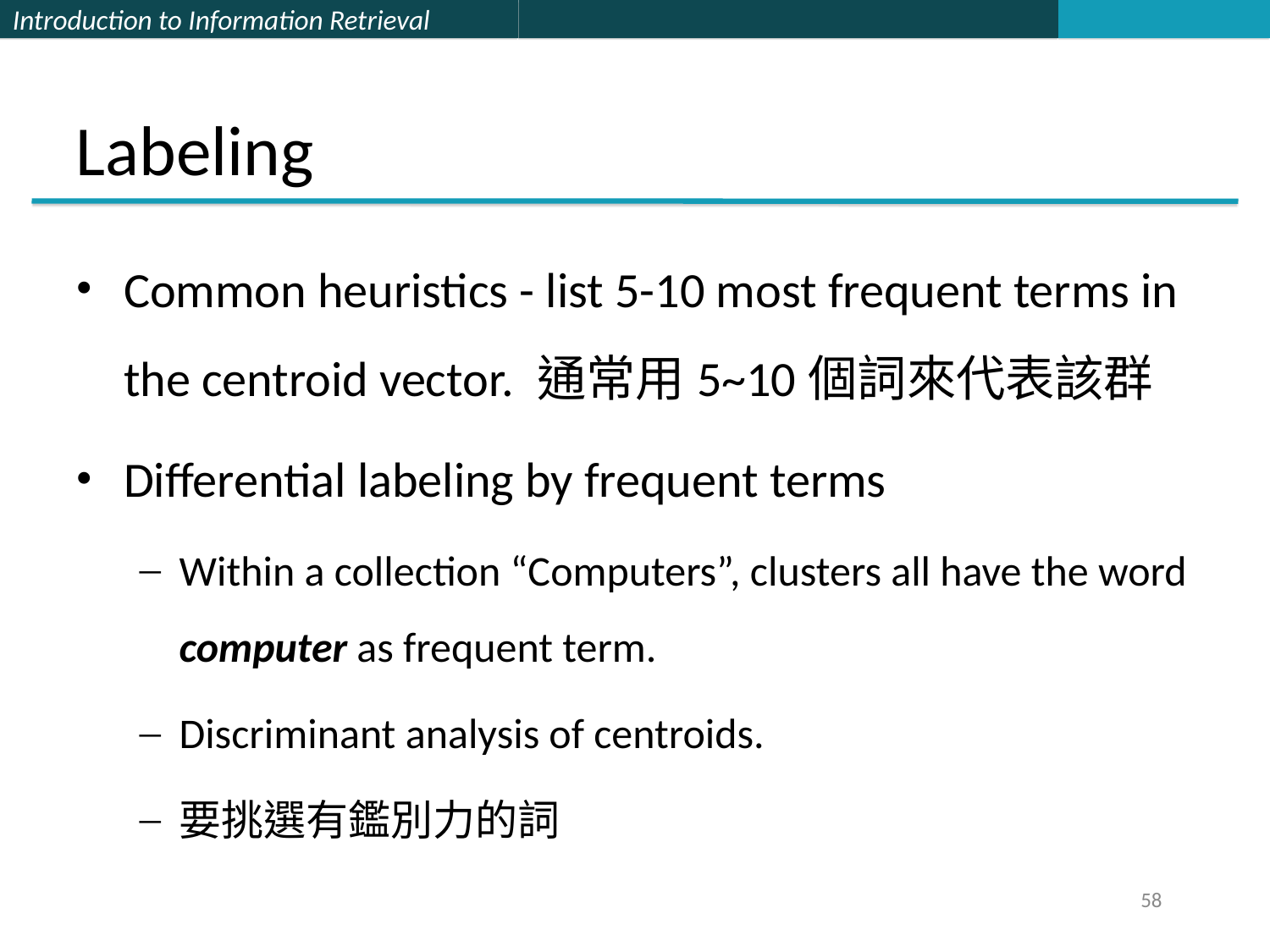

# Labeling
Common heuristics - list 5-10 most frequent terms in the centroid vector. 通常用5~10個詞來代表該群
Differential labeling by frequent terms
Within a collection “Computers”, clusters all have the word computer as frequent term.
Discriminant analysis of centroids.
要挑選有鑑別力的詞
58